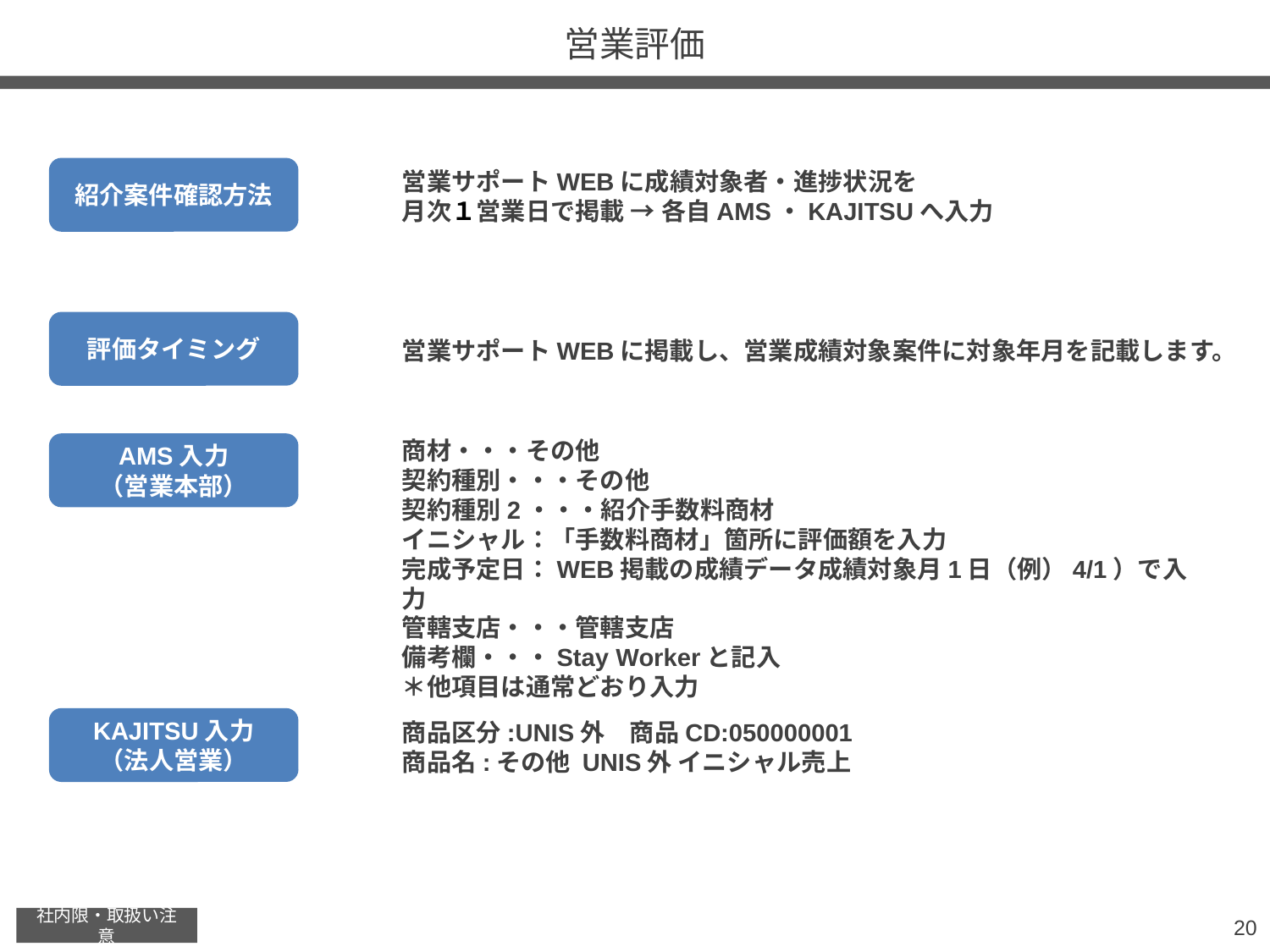

# 営業評価
紹介案件確認方法
営業サポートWEBに成績対象者・進捗状況を
月次１営業日で掲載 → 各自AMS・KAJITSUへ入力
評価タイミング
営業サポートWEBに掲載し、営業成績対象案件に対象年月を記載します。
商材・・・その他
契約種別・・・その他
契約種別2・・・紹介手数料商材
イニシャル：「手数料商材」箇所に評価額を入力
完成予定日：WEB掲載の成績データ成績対象月1日（例）4/1）で入力
管轄支店・・・管轄支店
備考欄・・・Stay Workerと記入
＊他項目は通常どおり入力
AMS入力
（営業本部）

KAJITSU入力
（法人営業）
商品区分:UNIS外　商品CD:050000001
商品名:その他 UNIS外 イニシャル売上
20